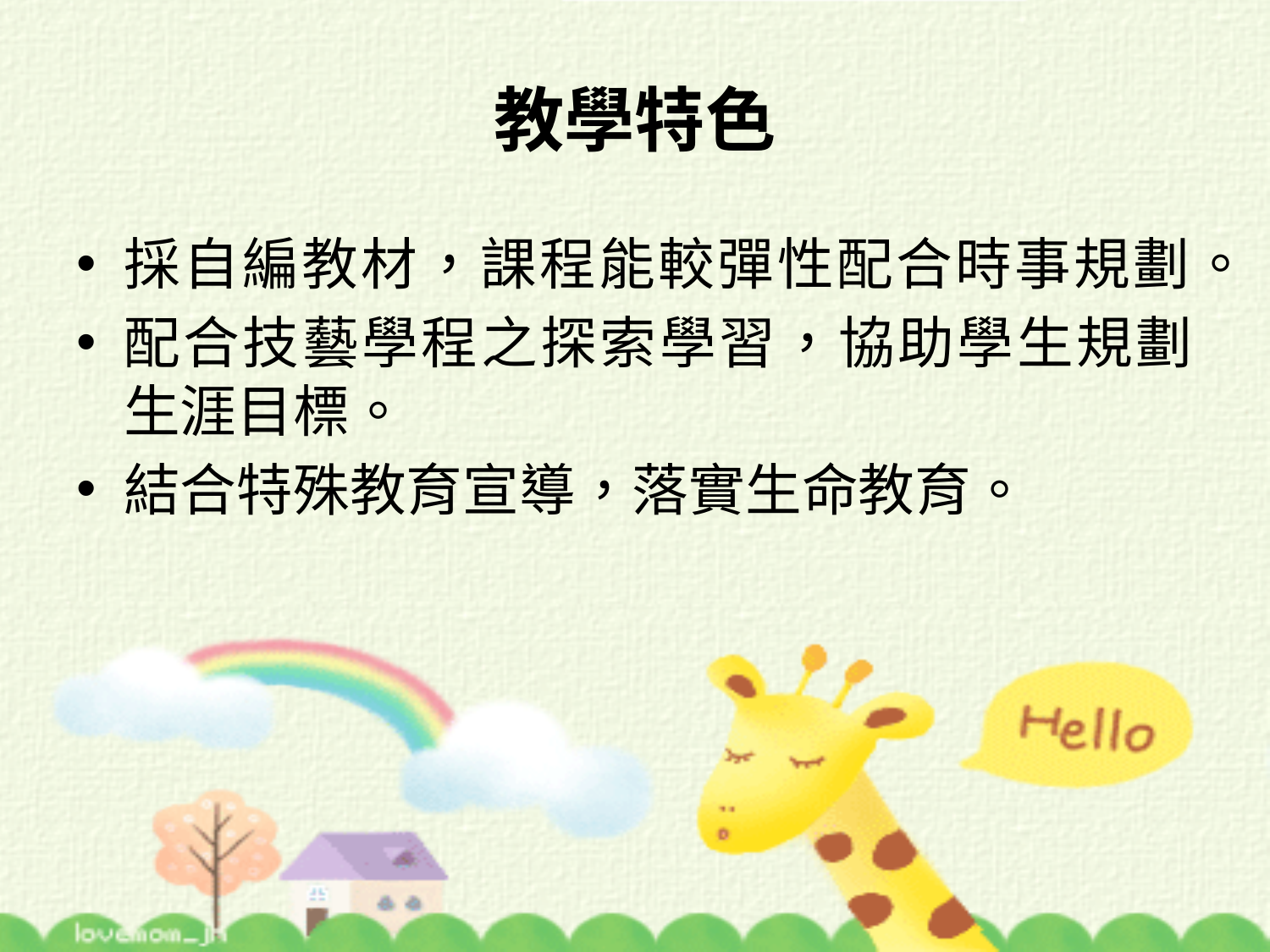

# 教學特色
採自編教材，課程能較彈性配合時事規劃。
配合技藝學程之探索學習，協助學生規劃生涯目標。
結合特殊教育宣導，落實生命教育。